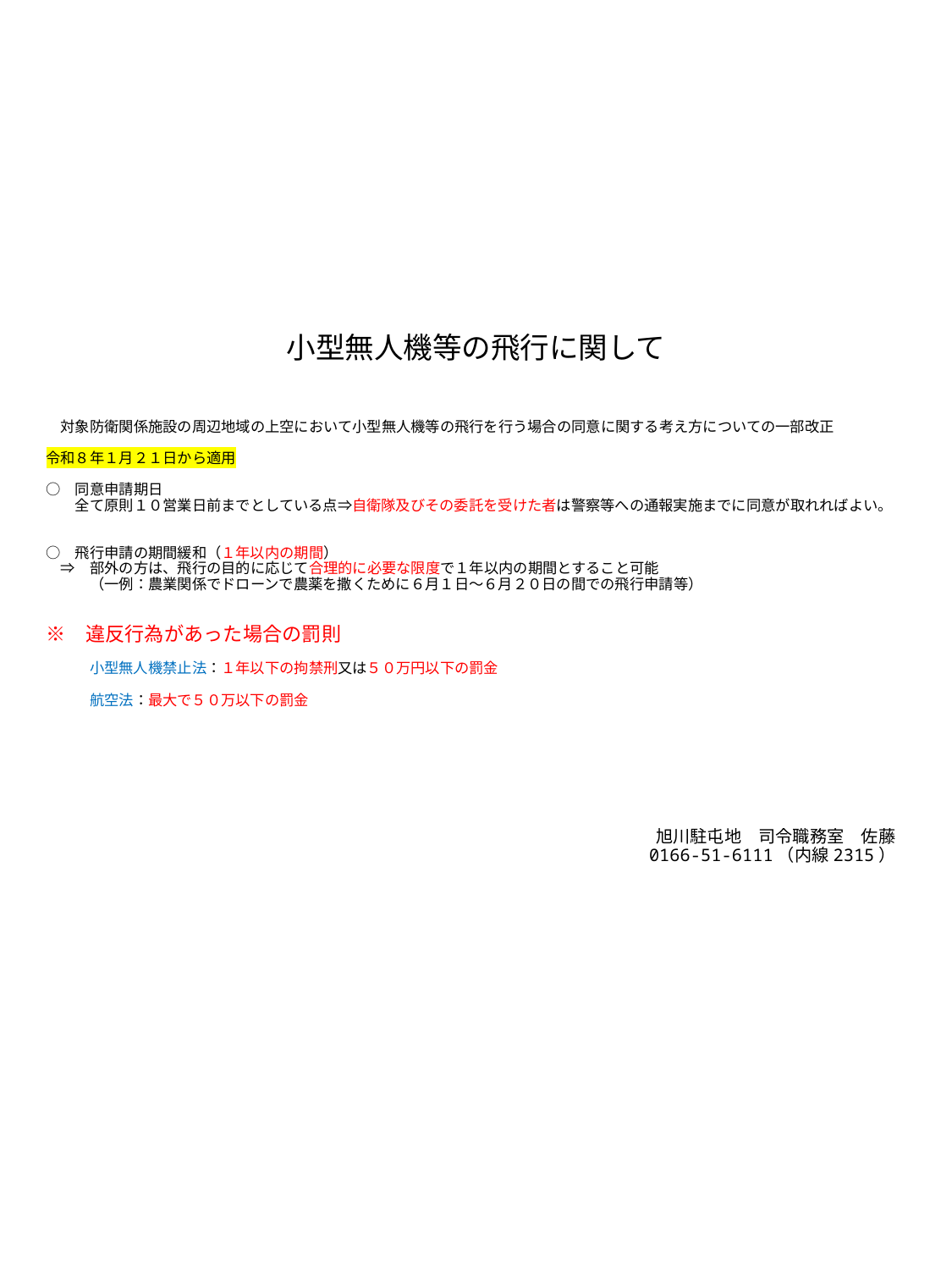

小型無人機等の飛行に関して
# 対象防衛関係施設の周辺地域の上空において小型無人機等の飛行を行う場合の同意に関する考え方についての一部改正 令和８年１月２１日から適用 ○　同意申請期日 　　全て原則１０営業日前までとしている点⇒自衛隊及びその委託を受けた者は警察等への通報実施までに同意が取れればよい。   ○　飛行申請の期間緩和（１年以内の期間） 　⇒　部外の方は、飛行の目的に応じて合理的に必要な限度で１年以内の期間とすること可能 　　　（一例：農業関係でドローンで農薬を撒くために６月１日～６月２０日の間での飛行申請等） 　 ※　違反行為があった場合の罰則 　　　 　　　小型無人機禁止法：１年以下の拘禁刑又は５０万円以下の罰金 　 　　　航空法：最大で５０万以下の罰金
旭川駐屯地　司令職務室　佐藤
0166-51-6111（内線2315）